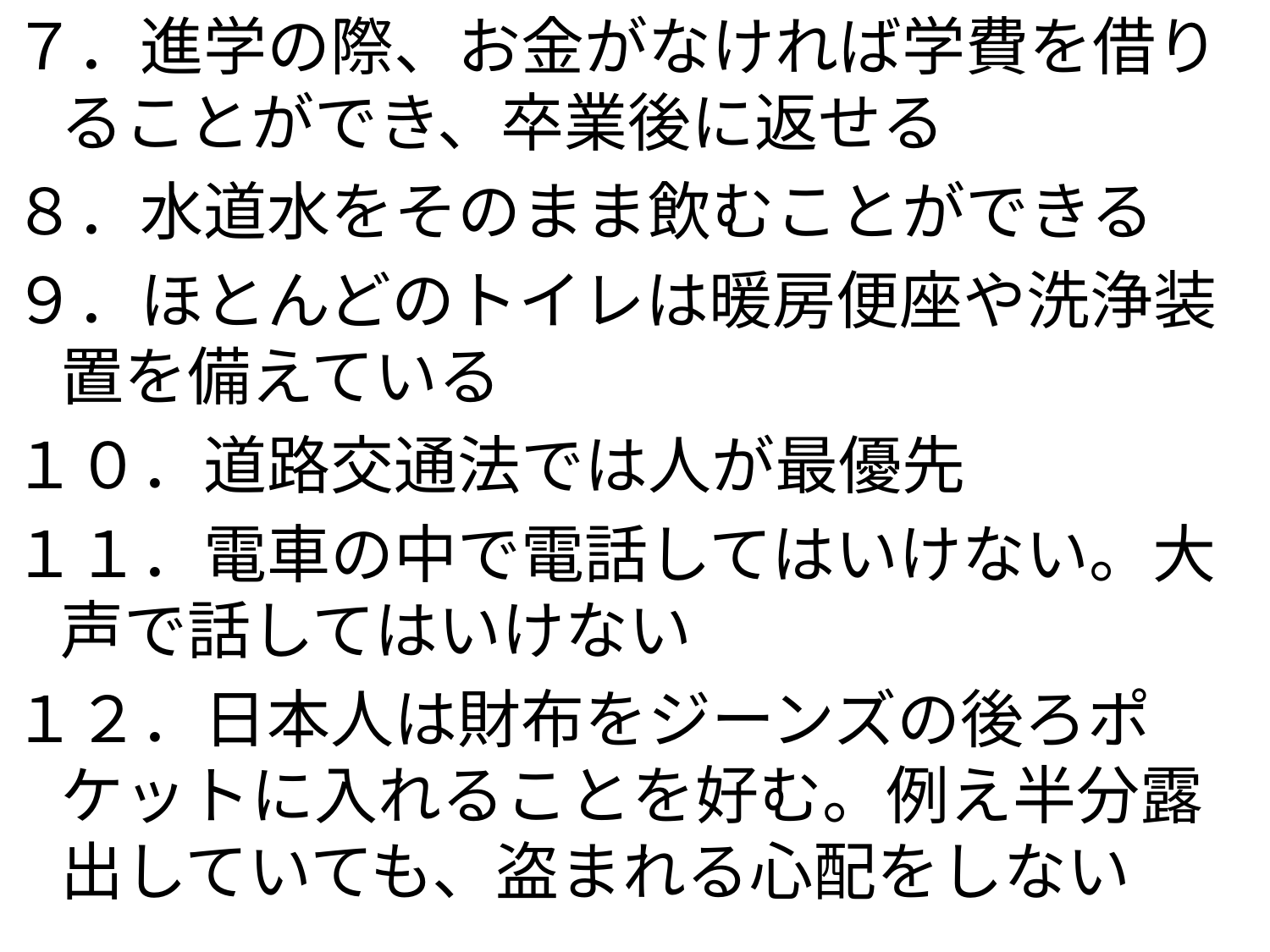

７．進学の際、お金がなければ学費を借りることができ、卒業後に返せる
８．水道水をそのまま飲むことができる
９．ほとんどのトイレは暖房便座や洗浄装置を備えている
１０．道路交通法では人が最優先
１１．電車の中で電話してはいけない。大声で話してはいけない
１２．日本人は財布をジーンズの後ろポケットに入れることを好む。例え半分露出していても、盗まれる心配をしない